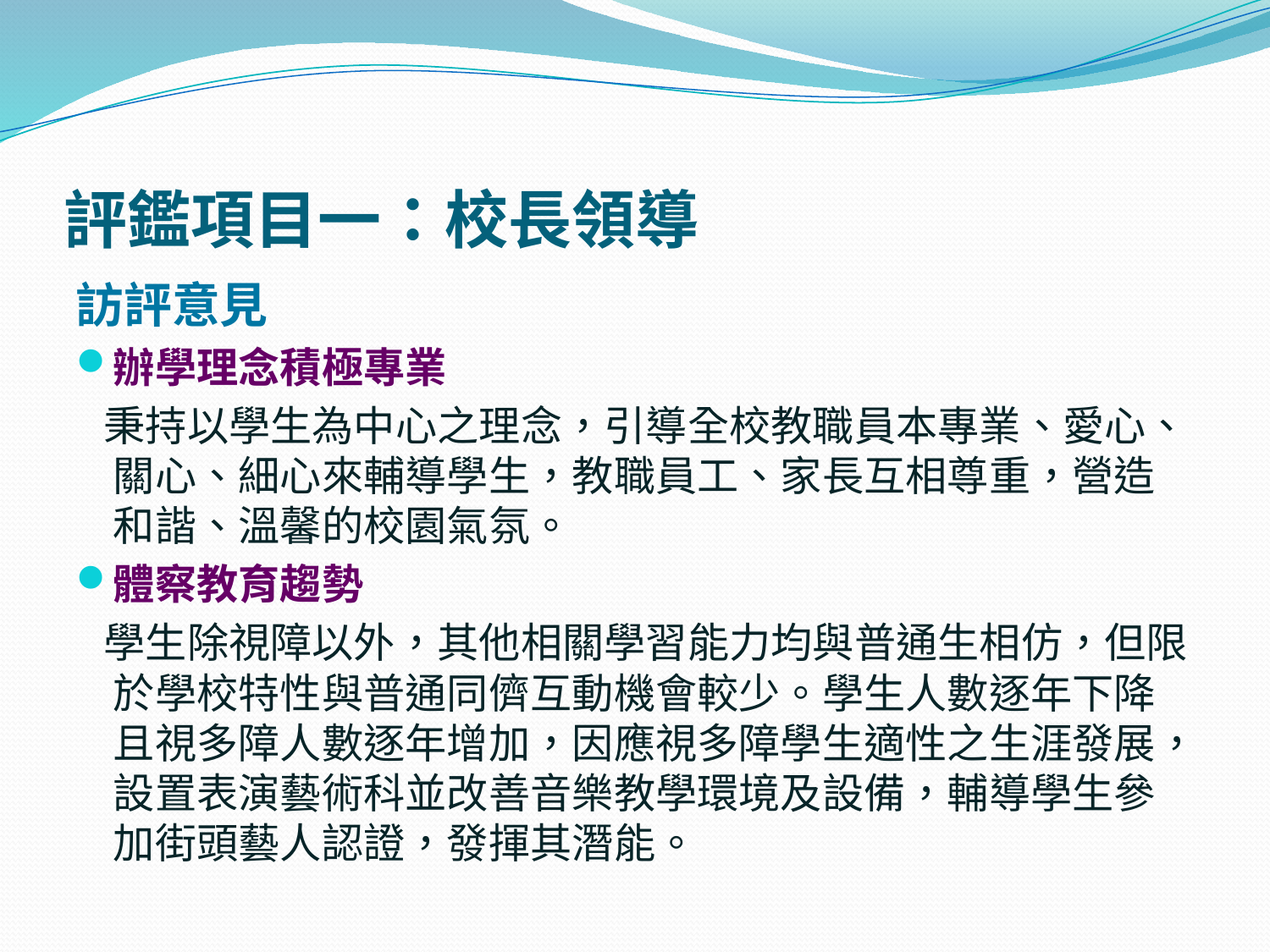

# 評鑑項目一：校長領導
訪評意見
辦學理念積極專業
  秉持以學生為中心之理念，引導全校教職員本專業、愛心、關心、細心來輔導學生，教職員工、家長互相尊重，營造和諧、溫馨的校園氣氛。
體察教育趨勢
  學生除視障以外，其他相關學習能力均與普通生相仿，但限於學校特性與普通同儕互動機會較少。學生人數逐年下降且視多障人數逐年增加，因應視多障學生適性之生涯發展，設置表演藝術科並改善音樂教學環境及設備，輔導學生參加街頭藝人認證，發揮其潛能。